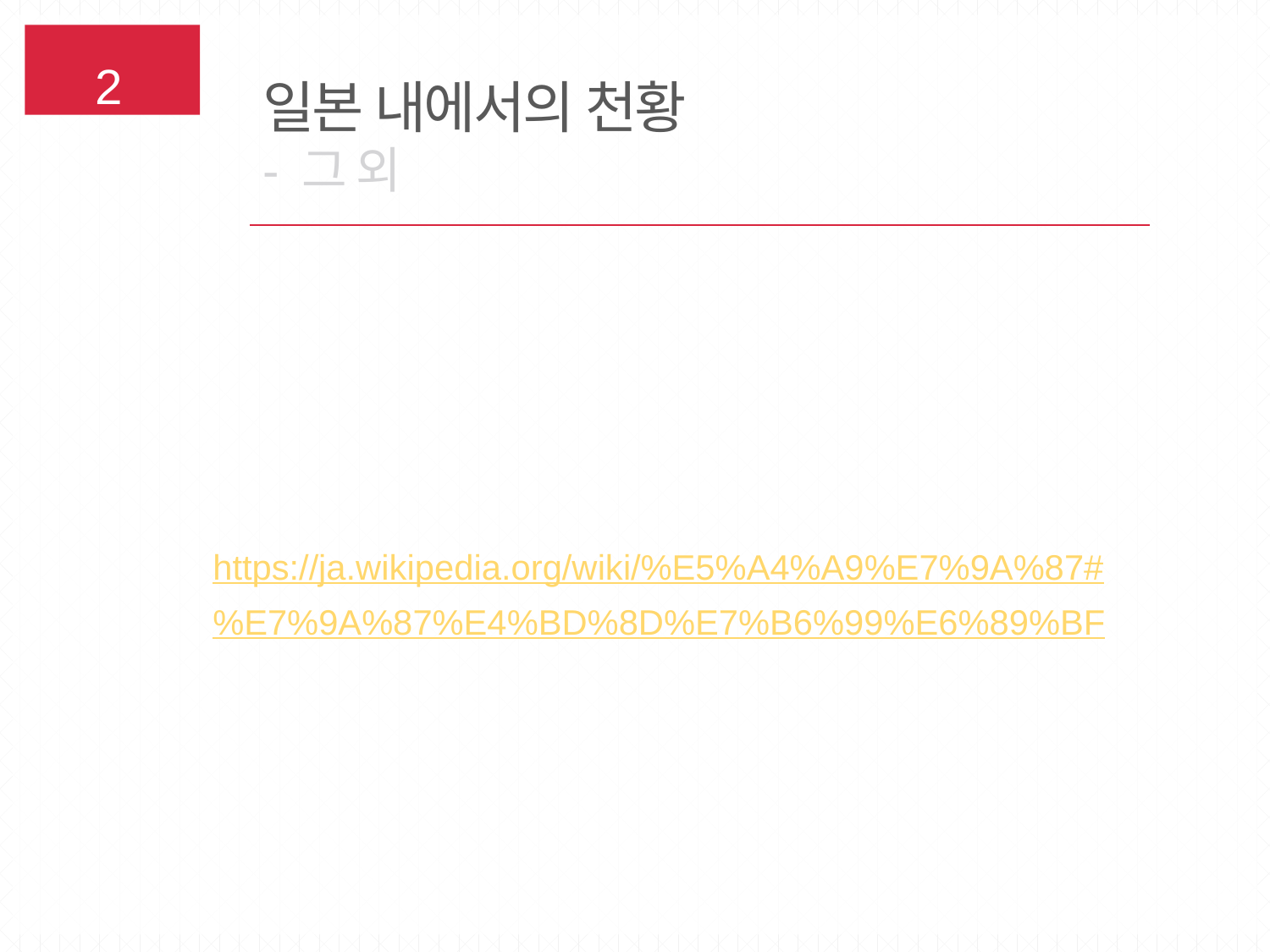

일본 내에서의 천황
- 그 외

2
https://ja.wikipedia.org/wiki/%E5%A4%A9%E7%9A%87#%E7%9A%87%E4%BD%8D%E7%B6%99%E6%89%BF